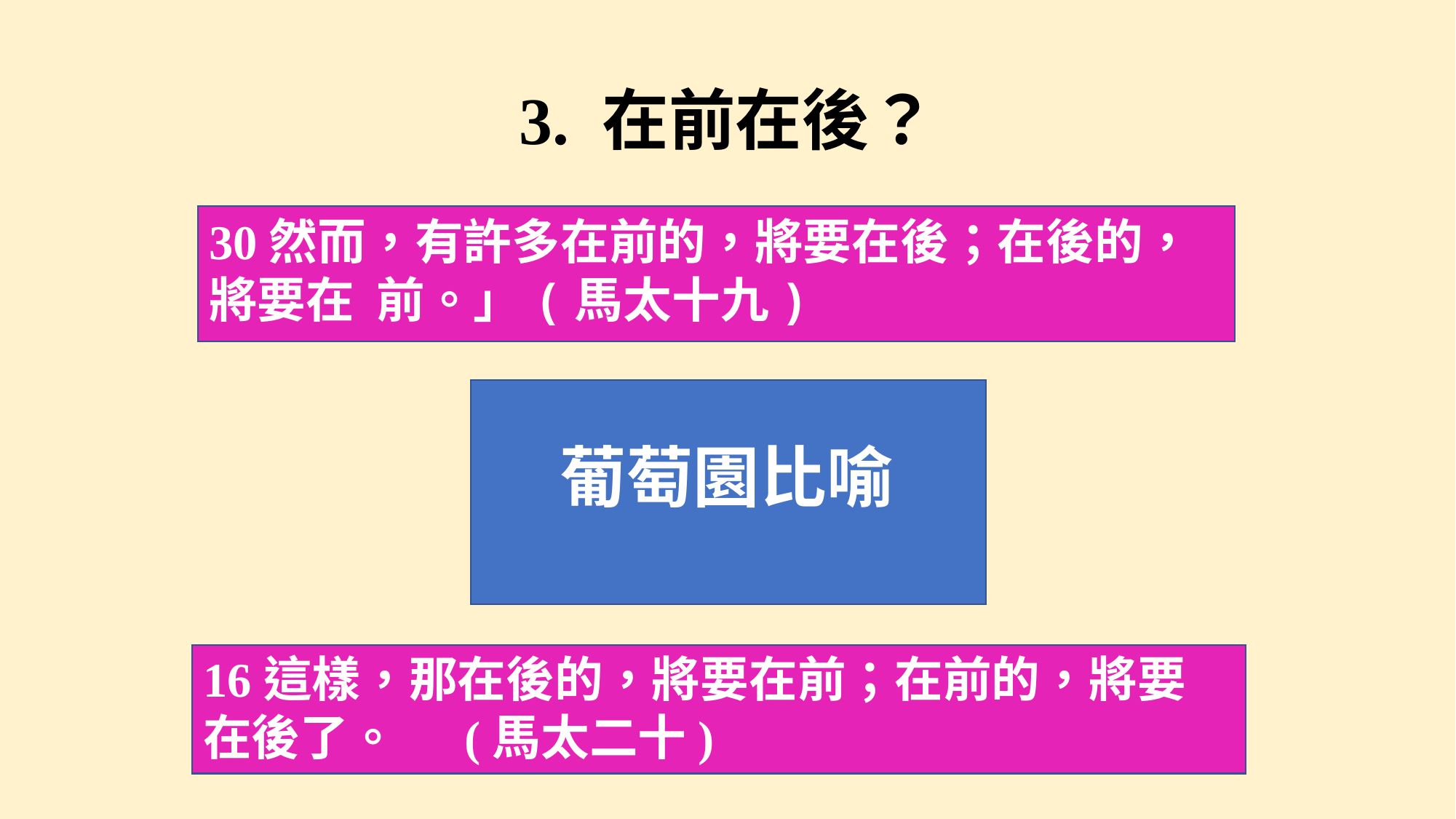

# 3. 在前在後？
30然而，有許多在前的，將要在後；在後的，將要在  前。」(馬太十九)

葡萄園比喻
16這樣，那在後的，將要在前；在前的，將要在後了。     (馬太二十)